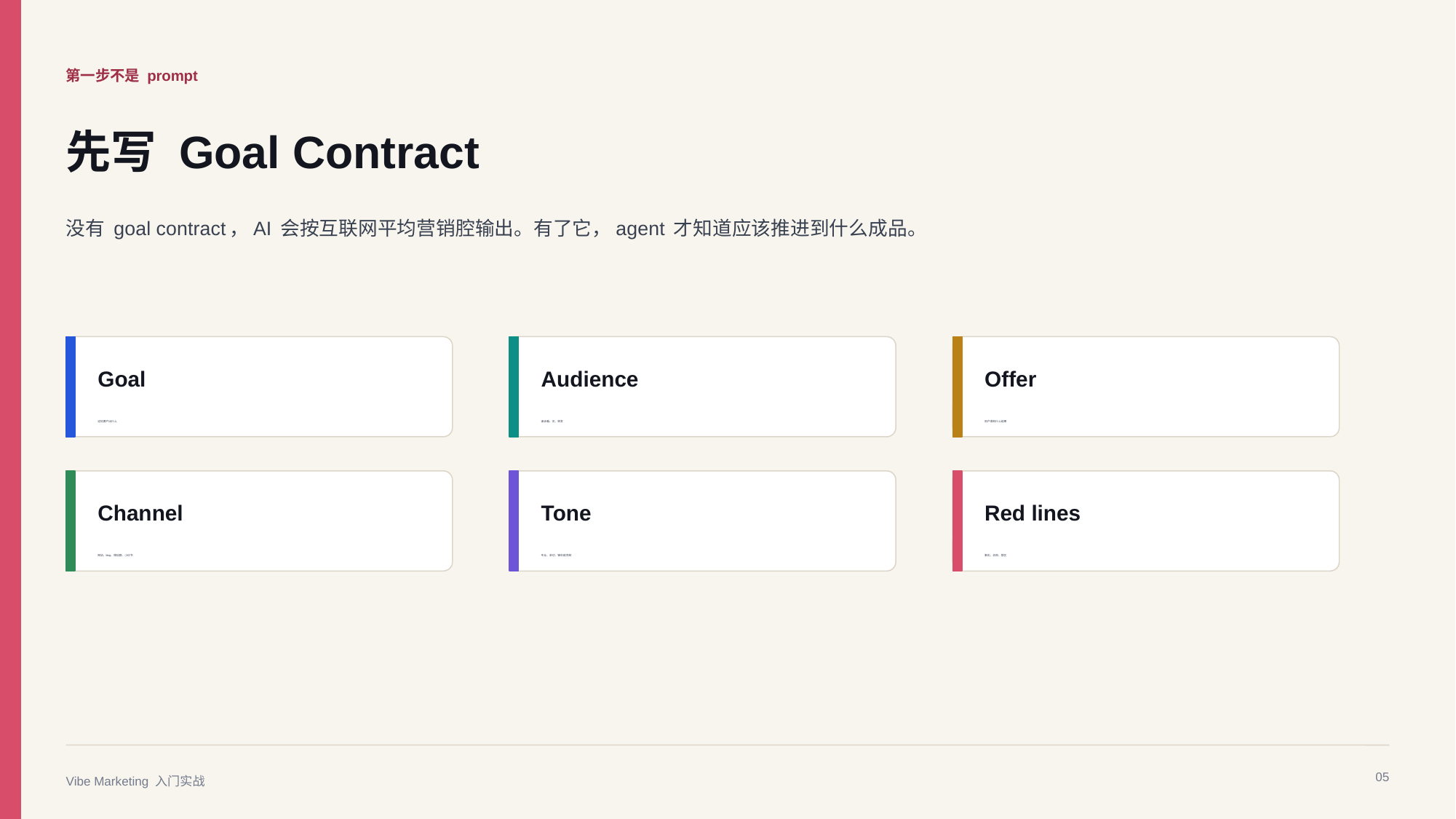

第一步不是 prompt
先写 Goal Contract
没有 goal contract，AI 会按互联网平均营销腔输出。有了它，agent 才知道应该推进到什么成品。

Goal
Audience
Offer
这轮要产出什么
谁会看、买、转发
用户得到什么结果

Channel
Tone
Red lines
网站、blog、微信群、小红书
专业、亲切、锋利或克制
事实、合规、禁区

Vibe Marketing 入门实战
05